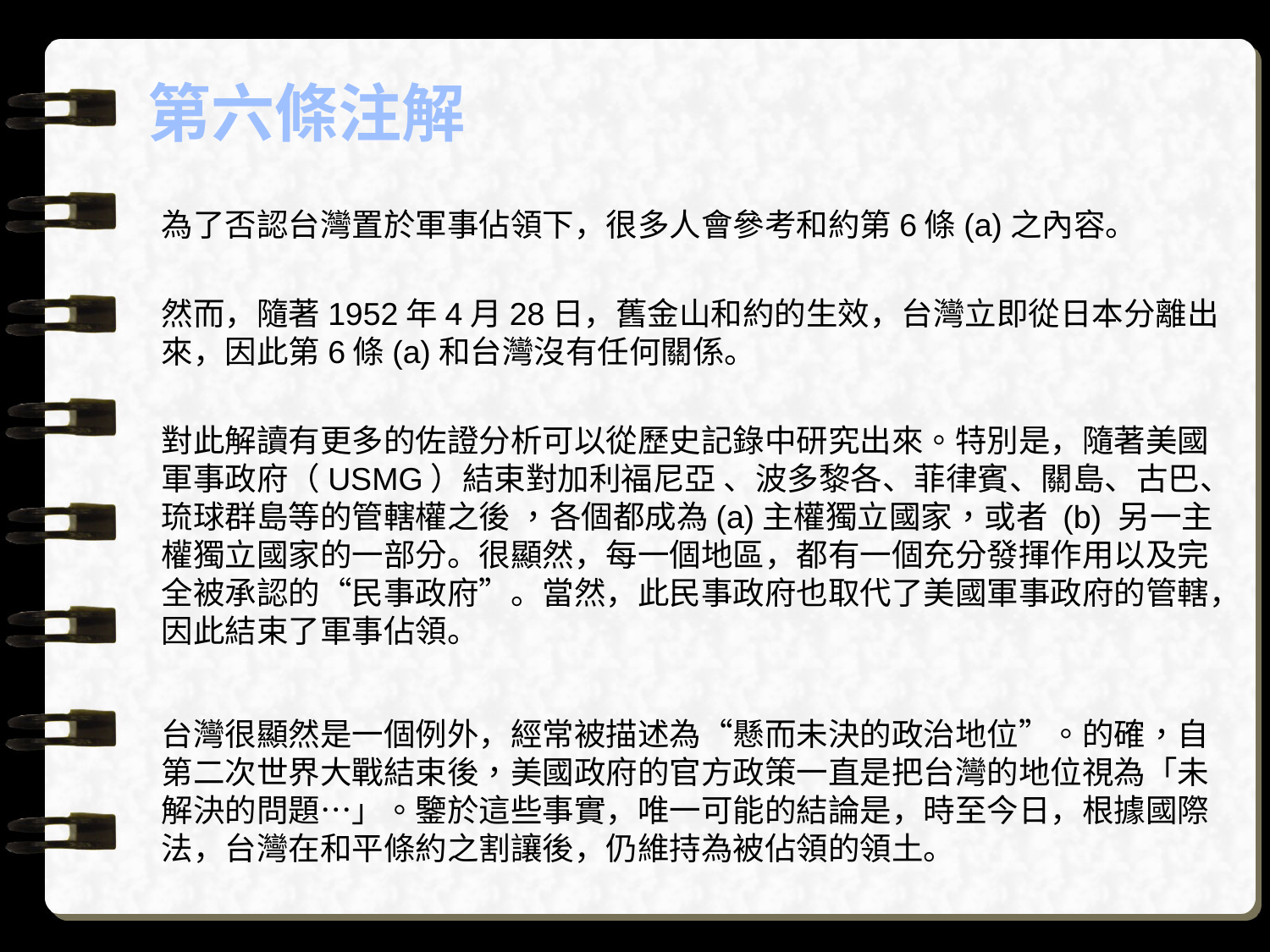

# 第六條注解
為了否認台灣置於軍事佔領下，很多人會參考和約第6條(a)之內容。

然而，隨著1952年4月28日，舊金山和約的生效，台灣立即從日本分離出來，因此第6條(a)和台灣沒有任何關係。

對此解讀有更多的佐證分析可以從歷史記錄中研究出來。特別是，隨著美國軍事政府（USMG）結束對加利福尼亞 、波多黎各、菲律賓、關島、古巴、琉球群島等的管轄權之後 ，各個都成為(a)主權獨立國家，或者 (b) 另一主權獨立國家的一部分。很顯然，每一個地區，都有一個充分發揮作用以及完全被承認的“民事政府”。當然，此民事政府也取代了美國軍事政府的管轄，因此結束了軍事佔領。

台灣很顯然是一個例外，經常被描述為“懸而未決的政治地位”。的確，自第二次世界大戰結束後，美國政府的官方政策一直是把台灣的地位視為「未解決的問題…」。鑒於這些事實，唯一可能的結論是，時至今日，根據國際法，台灣在和平條約之割讓後，仍維持為被佔領的領土。